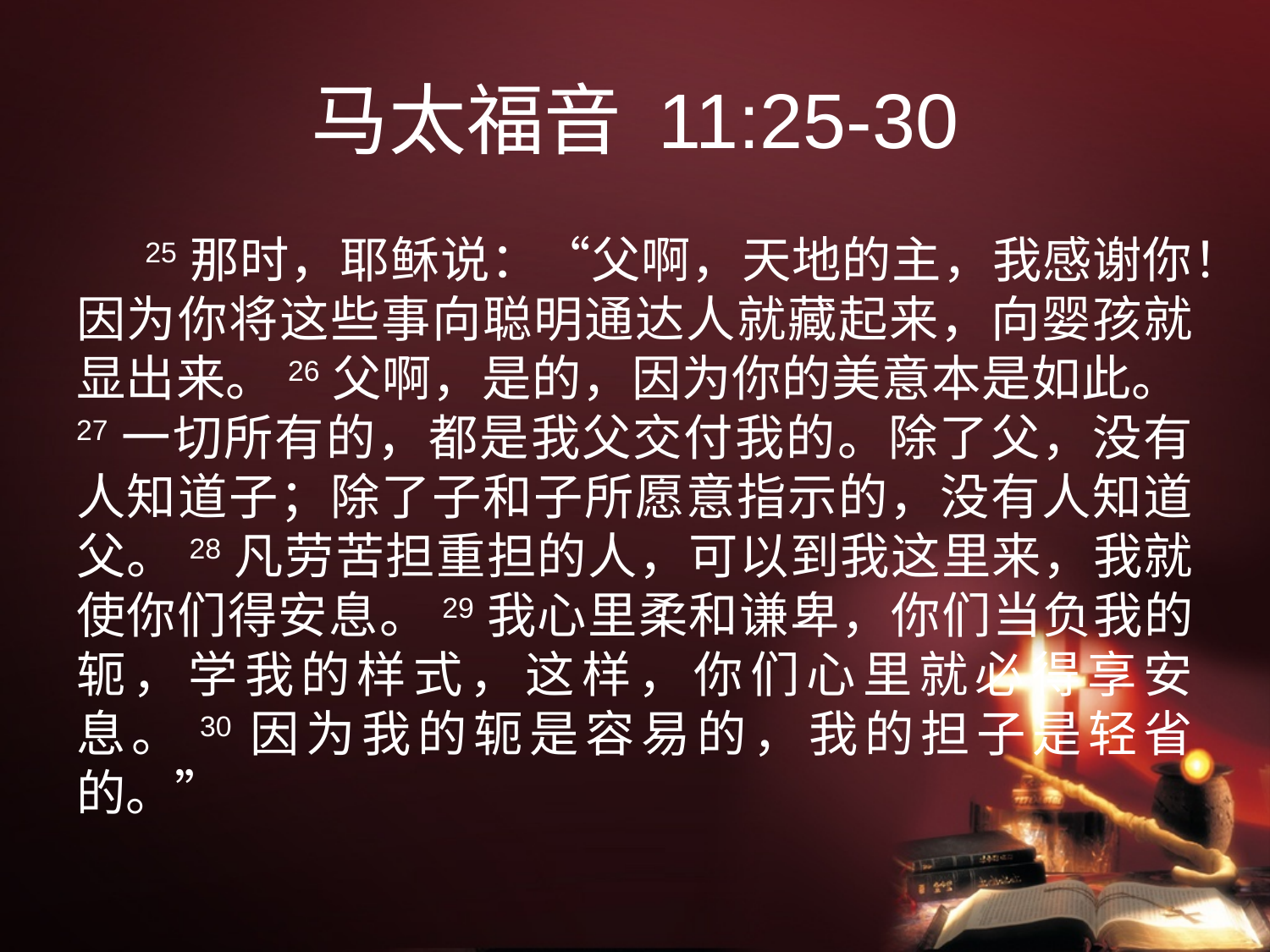

# 马太福音 11:25-30
         25那时，耶稣说：“父啊，天地的主，我感谢你！因为你将这些事向聪明通达人就藏起来，向婴孩就显出来。26父啊，是的，因为你的美意本是如此。27一切所有的，都是我父交付我的。除了父，没有人知道子；除了子和子所愿意指示的，没有人知道父。28凡劳苦担重担的人，可以到我这里来，我就使你们得安息。29我心里柔和谦卑，你们当负我的轭，学我的样式，这样，你们心里就必得享安息。30因为我的轭是容易的，我的担子是轻省的。”